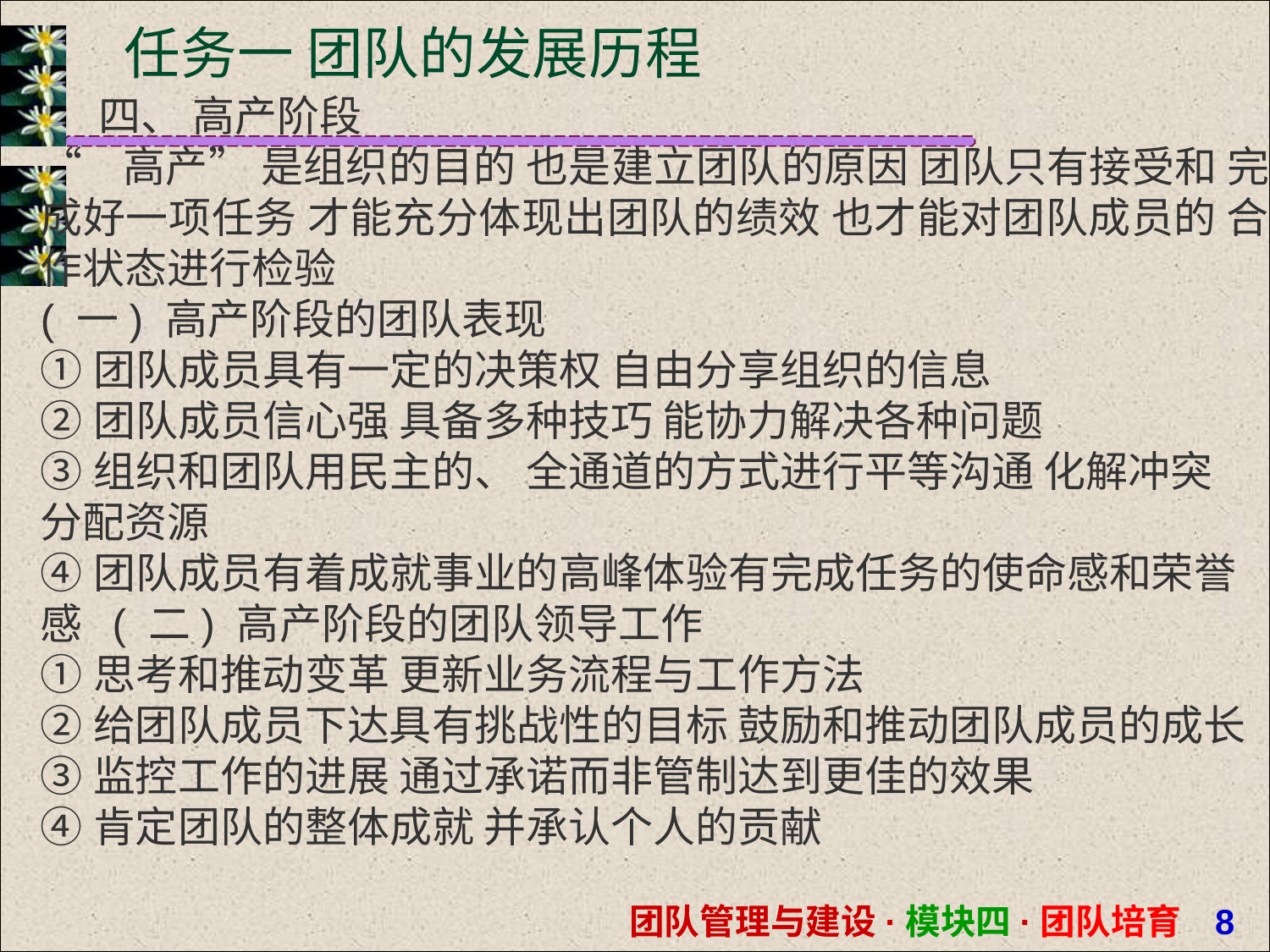

# 任务一 团队的发展历程

     四、 高产阶段
“ 高产” 是组织的目的 也是建立团队的原因 团队只有接受和 完成好一项任务 才能充分体现出团队的绩效 也才能对团队成员的 合作状态进行检验
( 一) 高产阶段的团队表现
①团队成员具有一定的决策权 自由分享组织的信息
②团队成员信心强 具备多种技巧 能协力解决各种问题
③组织和团队用民主的、 全通道的方式进行平等沟通 化解冲突 分配资源
④团队成员有着成就事业的高峰体验有完成任务的使命感和荣誉感  ( 二) 高产阶段的团队领导工作
①思考和推动变革 更新业务流程与工作方法
②给团队成员下达具有挑战性的目标 鼓励和推动团队成员的成长
③监控工作的进展 通过承诺而非管制达到更佳的效果
④肯定团队的整体成就 并承认个人的贡献

团队管理与建设·模块四·团队培育 8